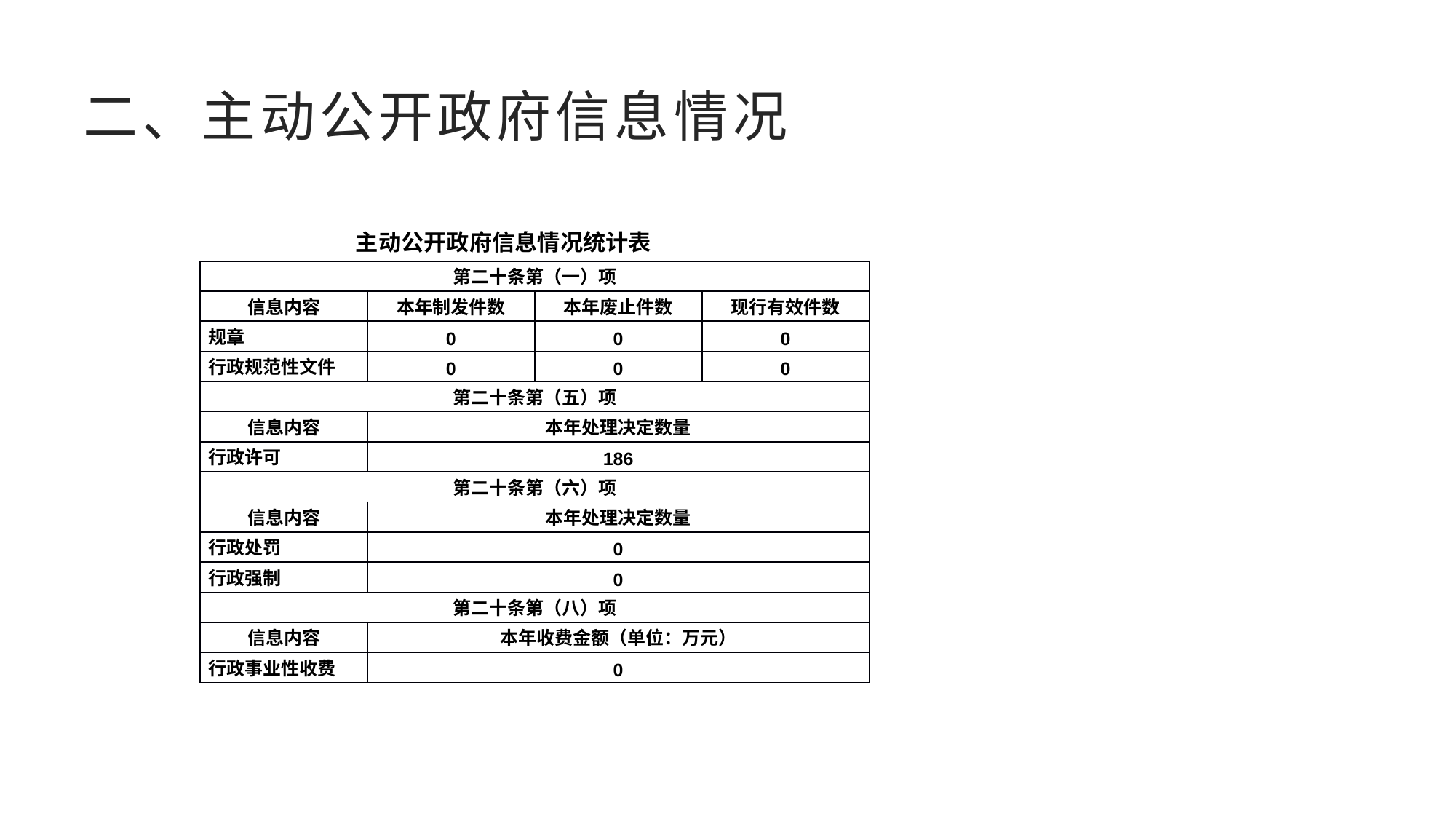

# 二、主动公开政府信息情况

主动公开政府信息情况统计表
| 第二十条第（一）项 |  |  |  |
| --- | --- | --- | --- |
| 信息内容 | 本年制发件数 | 本年废止件数 | 现行有效件数 |
| 规章 | 0 | 0 | 0 |
| 行政规范性文件 | 0 | 0 | 0 |
| 第二十条第（五）项 |  |  |  |
| 信息内容 | 本年处理决定数量 |  |  |
| 行政许可 | 186 |  |  |
| 第二十条第（六）项 |  |  |  |
| 信息内容 | 本年处理决定数量 |  |  |
| 行政处罚 | 0 |  |  |
| 行政强制 | 0 |  |  |
| 第二十条第（八）项 |  |  |  |
| 信息内容 | 本年收费金额（单位：万元） |  |  |
| 行政事业性收费 | 0 |  |  |